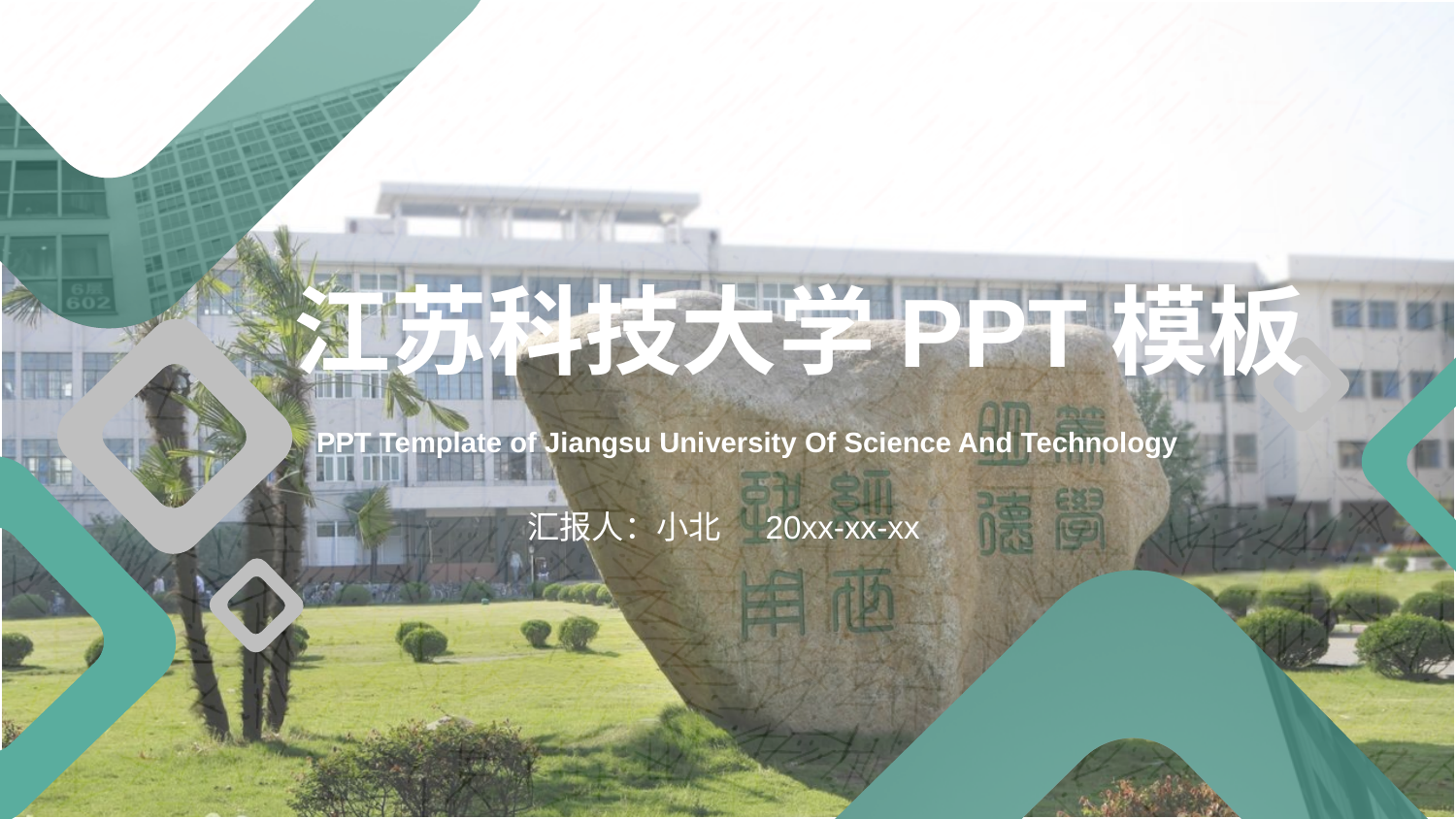

江苏科技大学PPT模板

PPT Template of Jiangsu University Of Science And Technology

汇报人：小北     20xx-xx-xx